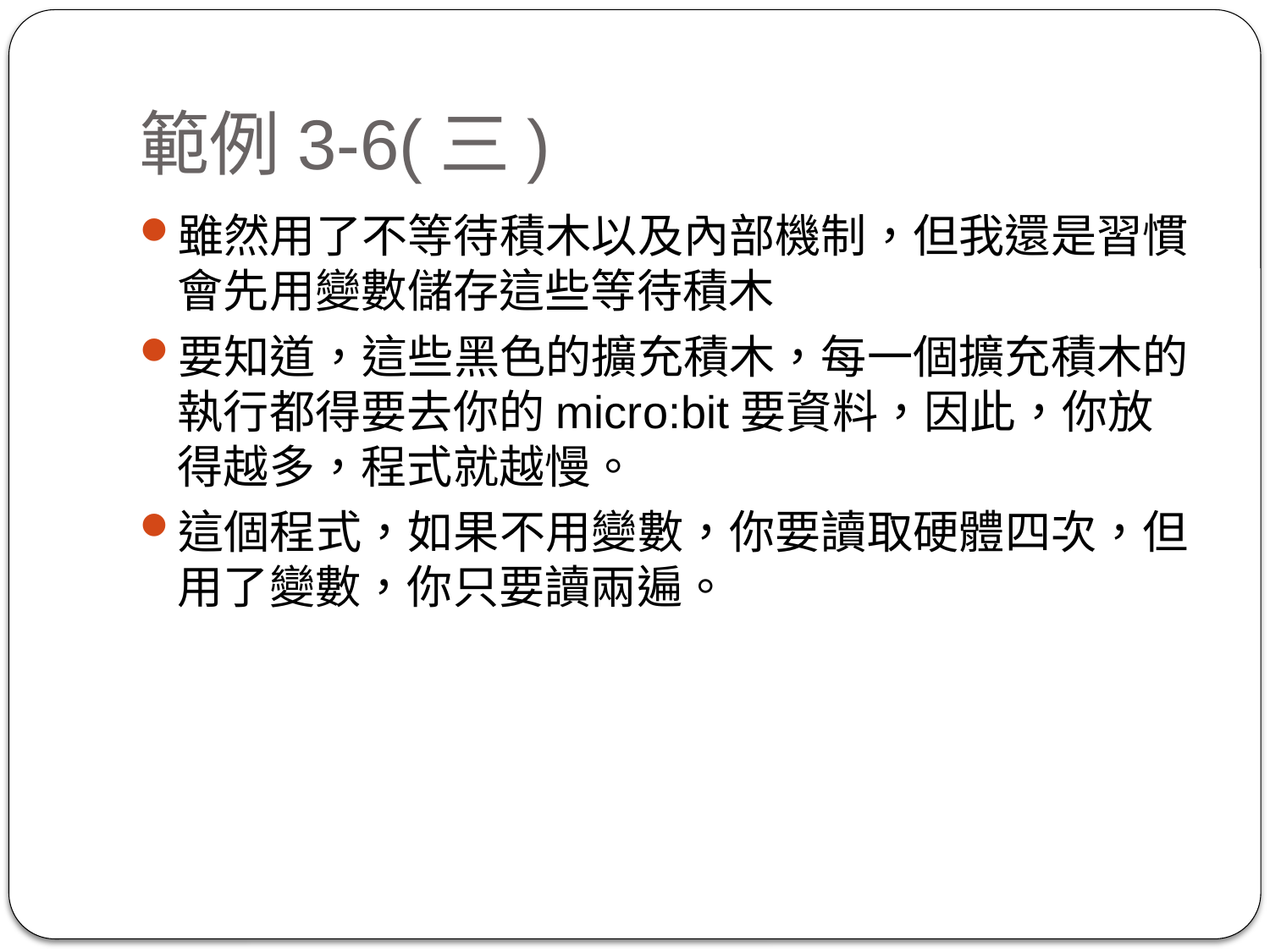

# 範例3-6(三)
雖然用了不等待積木以及內部機制，但我還是習慣會先用變數儲存這些等待積木
要知道，這些黑色的擴充積木，每一個擴充積木的執行都得要去你的micro:bit要資料，因此，你放得越多，程式就越慢。
這個程式，如果不用變數，你要讀取硬體四次，但用了變數，你只要讀兩遍。